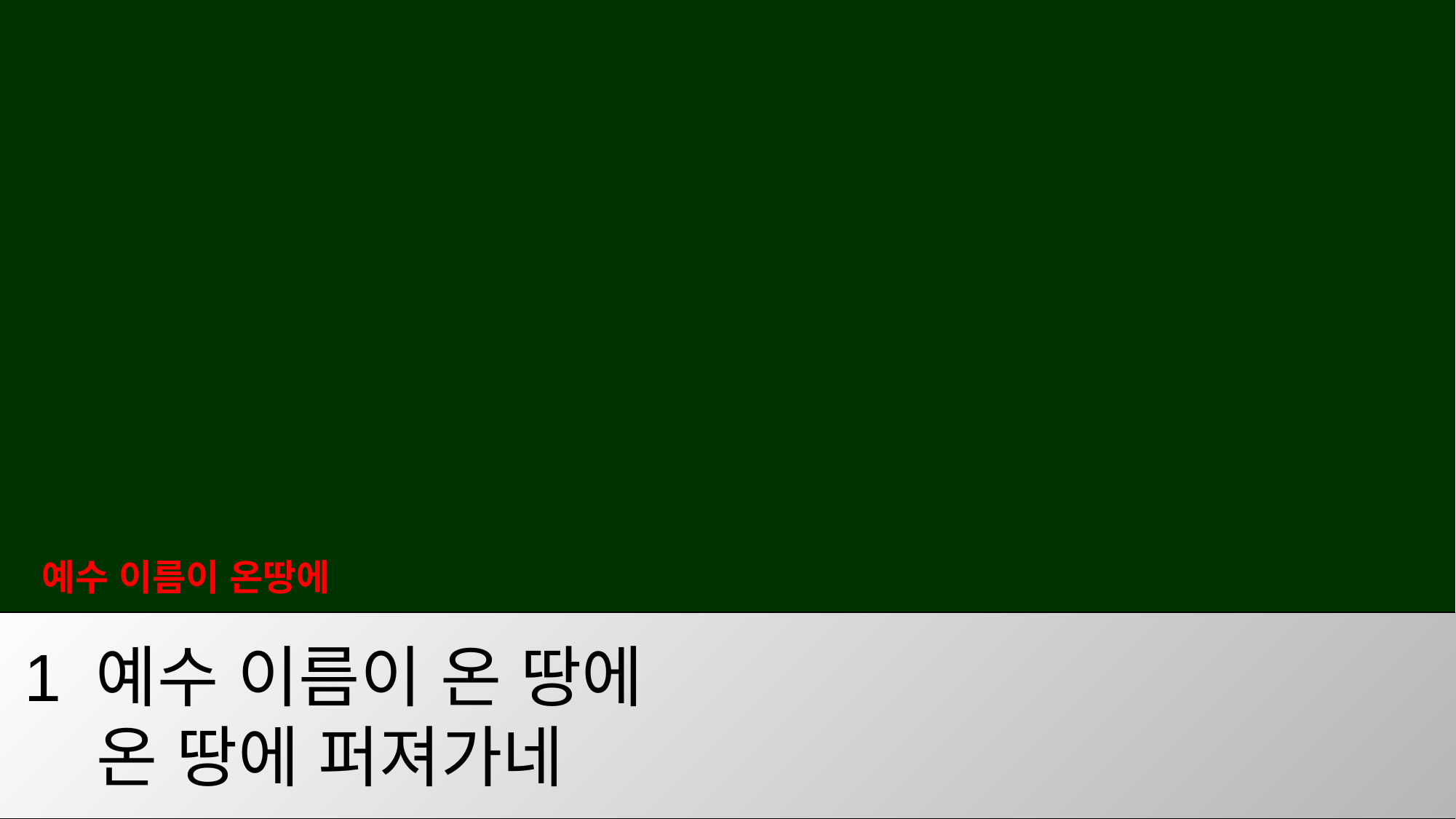

예수 이름이 온땅에

1 예수 이름이 온 땅에
   온 땅에 퍼져가네